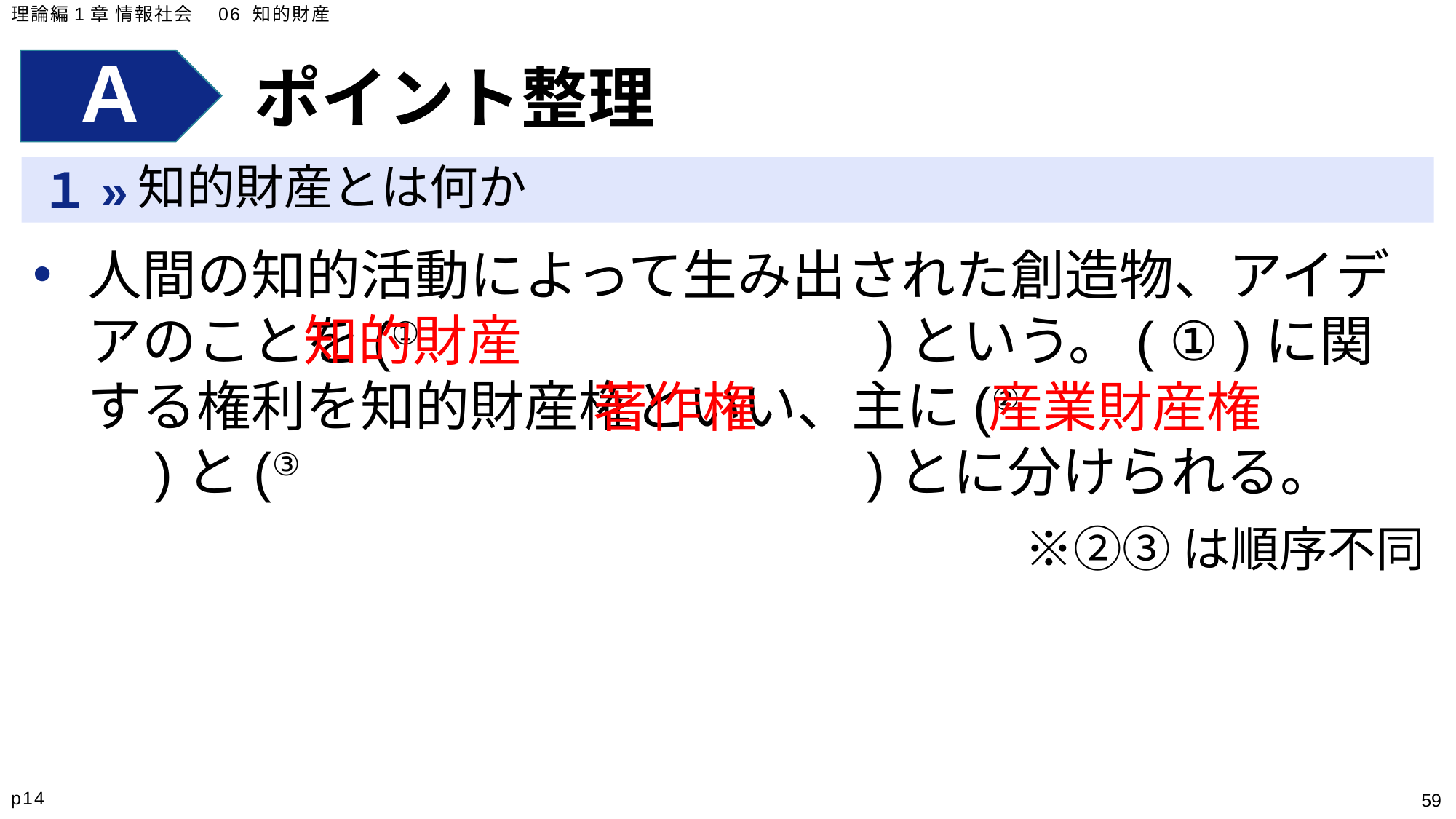

理論編1章 情報社会　06 知的財産
ポイント整理
知的財産とは何か
人間の知的活動によって生み出された創造物、アイデアのことを(①　　　　　　　　)という。( ① )に関する権利を知的財産権といい、主に(②　　　　　　　　)と(③　　　　　　　　　　)とに分けられる。
※②③は順序不同
知的財産
著作権
産業財産権
p14
59